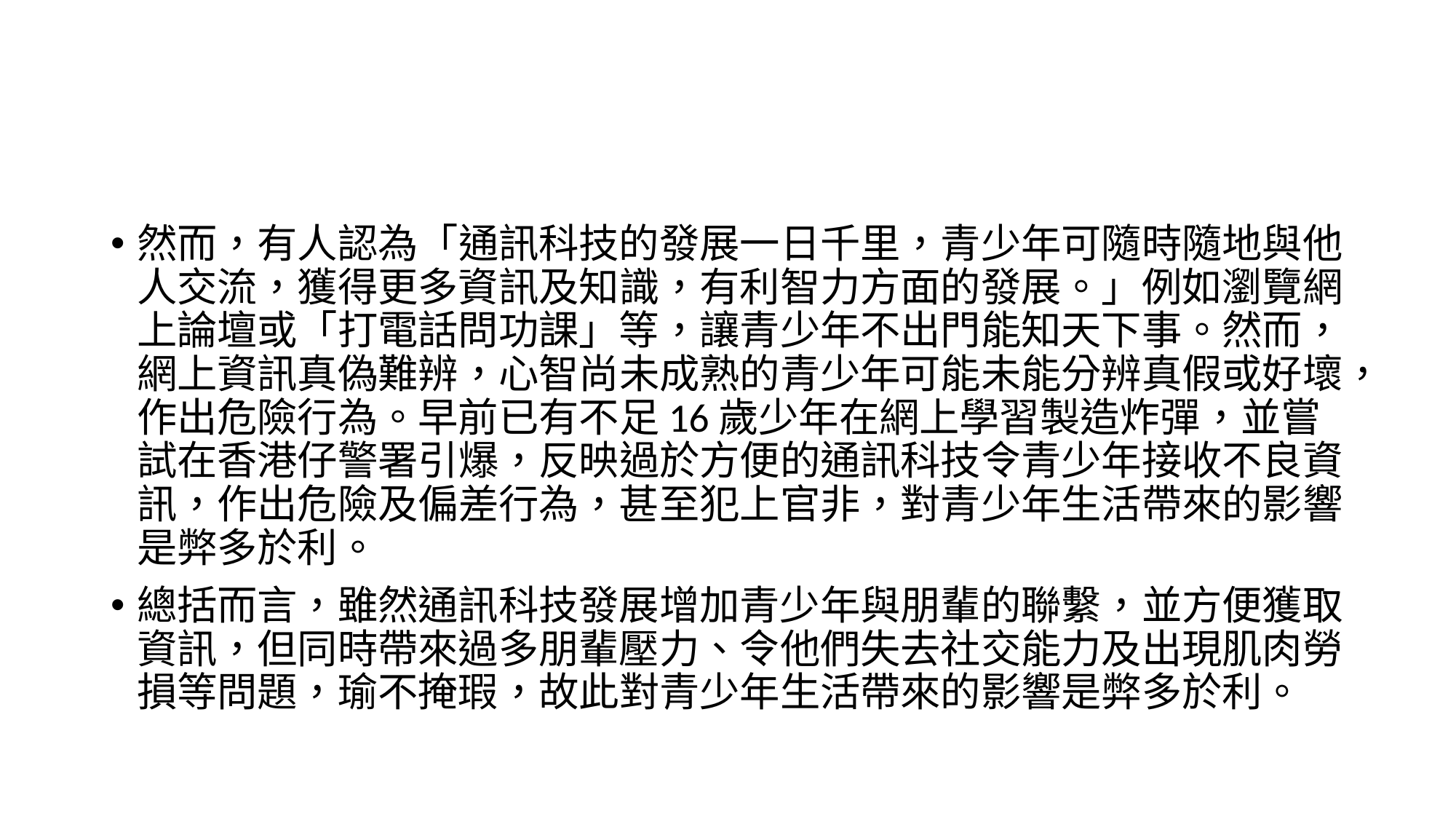

#
然而，有人認為「通訊科技的發展一日千里，青少年可隨時隨地與他人交流，獲得更多資訊及知識，有利智力方面的發展。」例如瀏覽網上論壇或「打電話問功課」等，讓青少年不出門能知天下事。然而，網上資訊真偽難辨，心智尚未成熟的青少年可能未能分辨真假或好壞，作出危險行為。早前已有不足16歲少年在網上學習製造炸彈，並嘗試在香港仔警署引爆，反映過於方便的通訊科技令青少年接收不良資訊，作出危險及偏差行為，甚至犯上官非，對青少年生活帶來的影響是弊多於利。
總括而言，雖然通訊科技發展增加青少年與朋輩的聯繫，並方便獲取資訊，但同時帶來過多朋輩壓力、令他們失去社交能力及出現肌肉勞損等問題，瑜不掩瑕，故此對青少年生活帶來的影響是弊多於利。